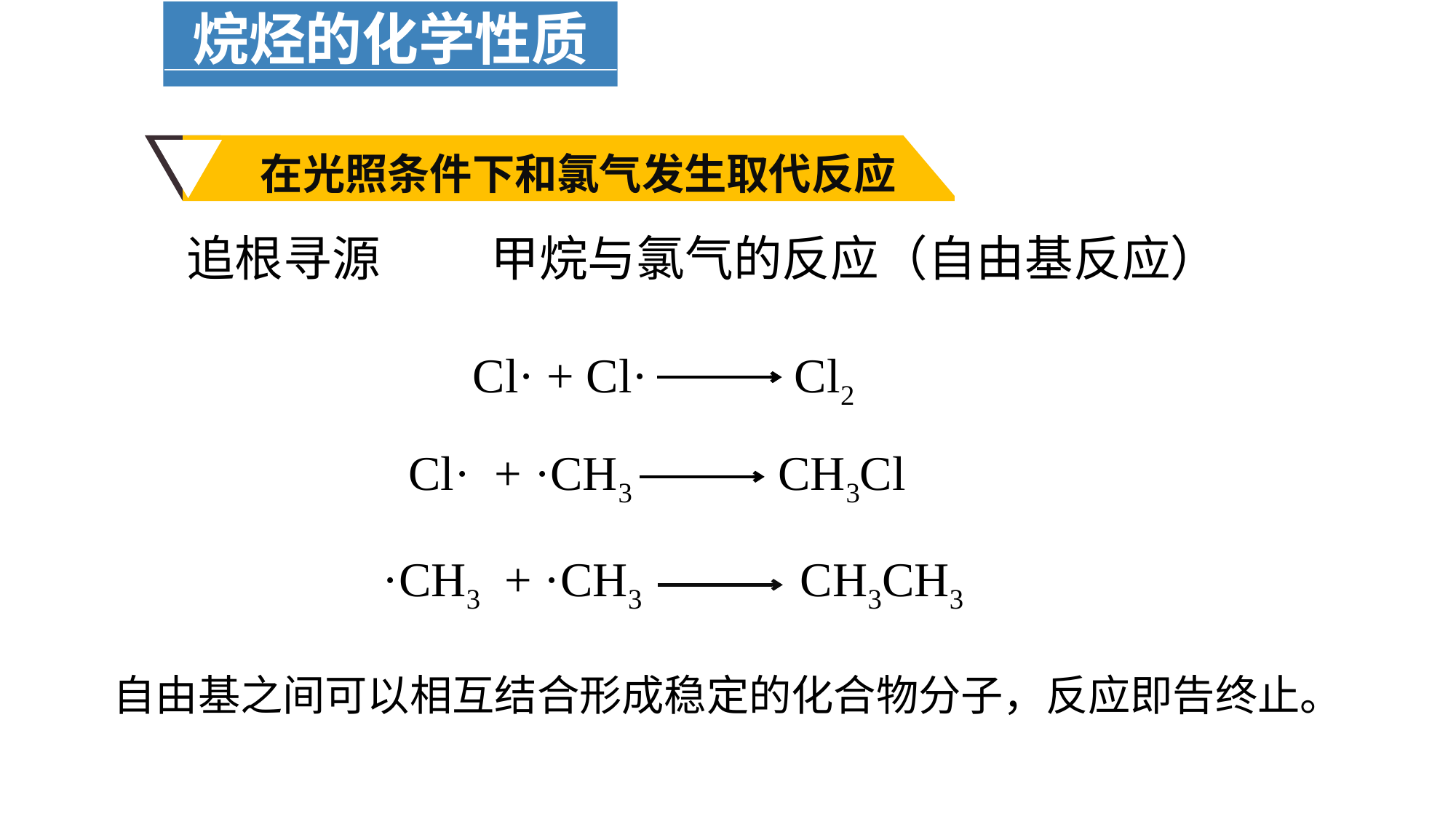

烷烃的化学性质

在光照条件下和氯气发生取代反应
甲烷与氯气的反应（自由基反应）
追根寻源
Cl· + Cl·            Cl2
Cl·  + ·CH3            CH3Cl
·CH3  + ·CH3             CH3CH3
自由基之间可以相互结合形成稳定的化合物分子，反应即告终止。